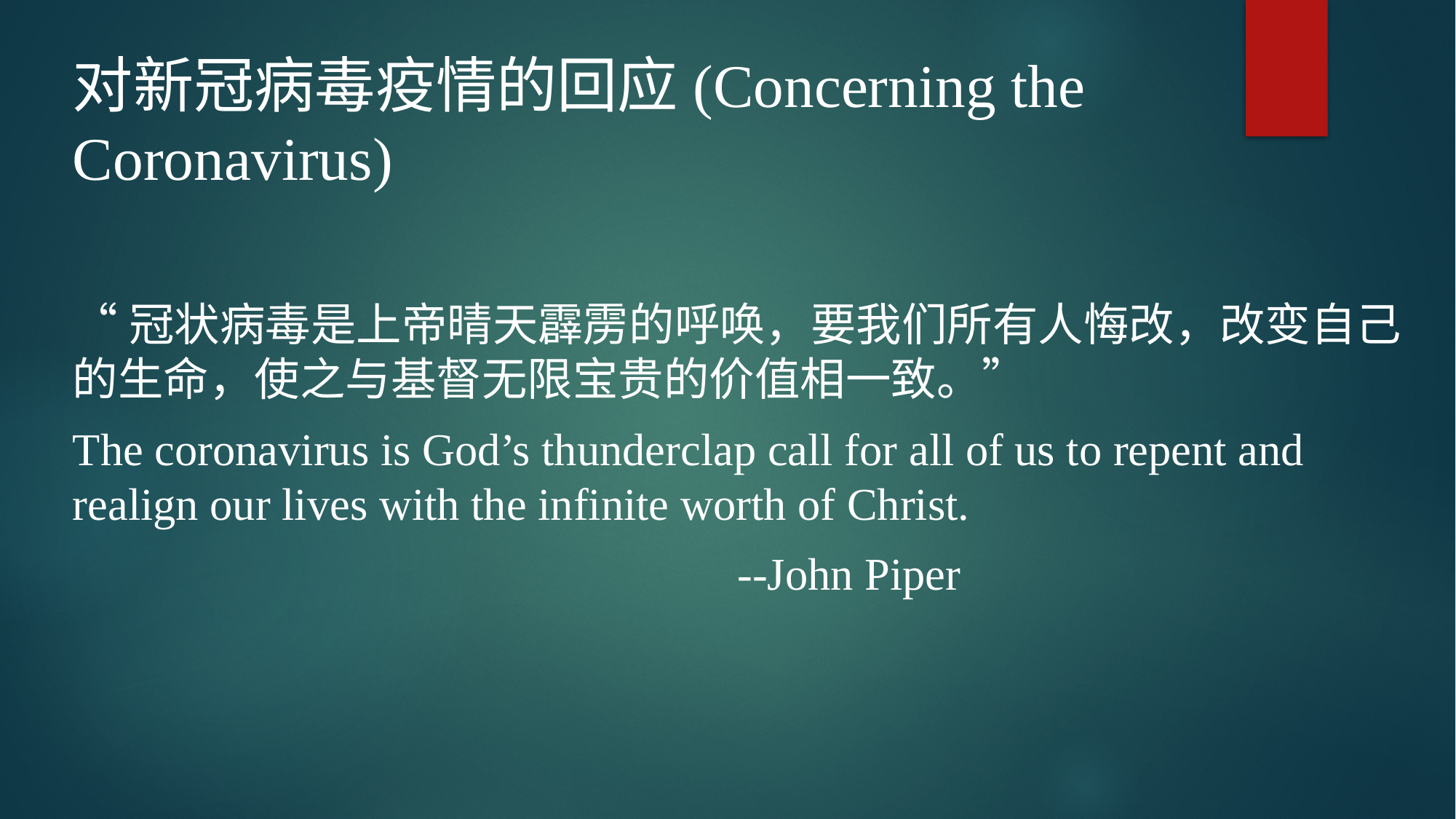

对新冠病毒疫情的回应(Concerning the Coronavirus)

“冠状病毒是上帝晴天霹雳的呼唤，要我们所有人悔改，改变自己的生命，使之与基督无限宝贵的价值相一致。”
The coronavirus is God’s thunderclap call for all of us to repent and realign our lives with the infinite worth of Christ.
                                                          --John Piper